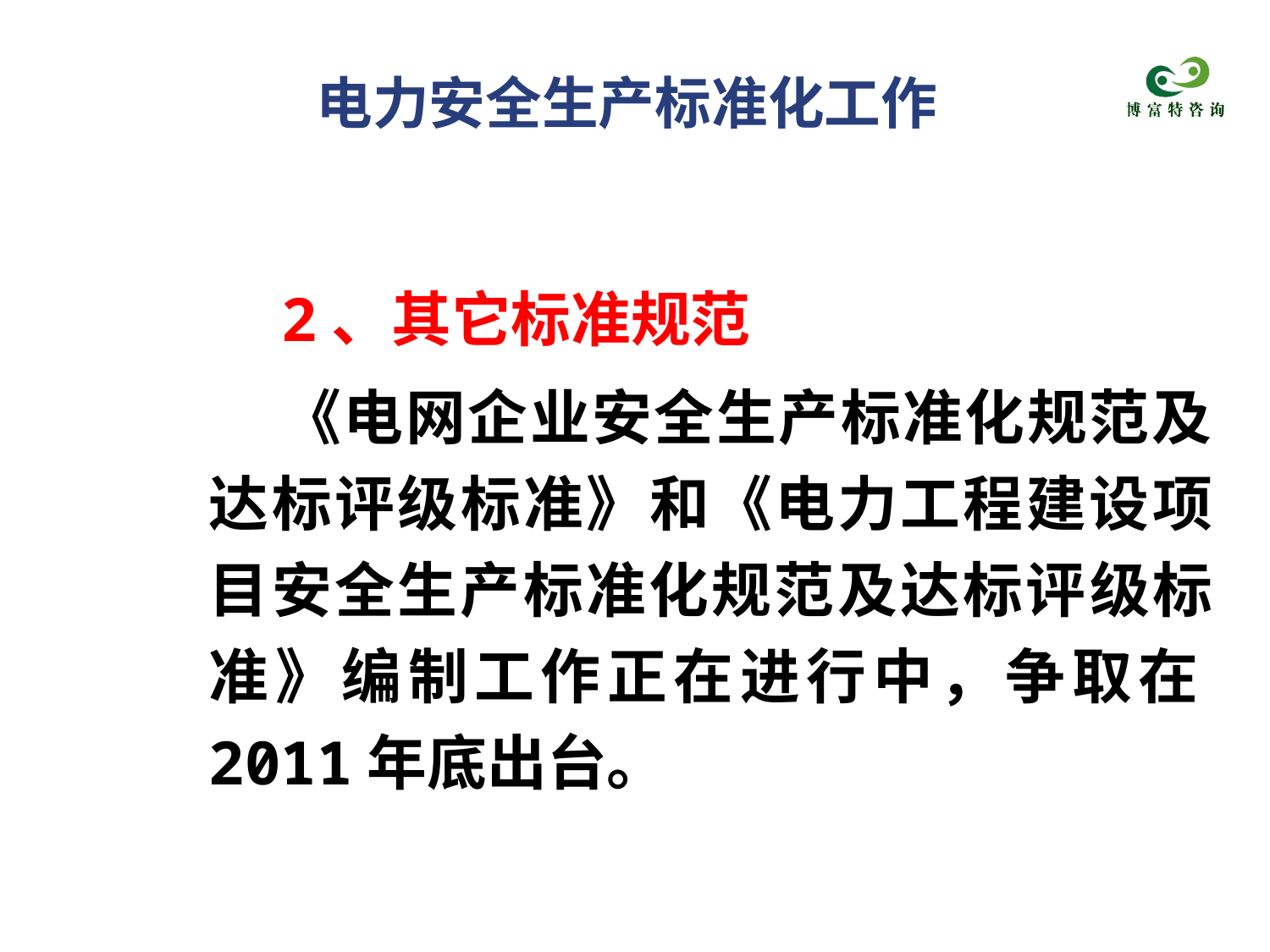

电力安全生产标准化工作
2、其它标准规范
《电网企业安全生产标准化规范及达标评级标准》和《电力工程建设项目安全生产标准化规范及达标评级标准》编制工作正在进行中，争取在2011年底出台。